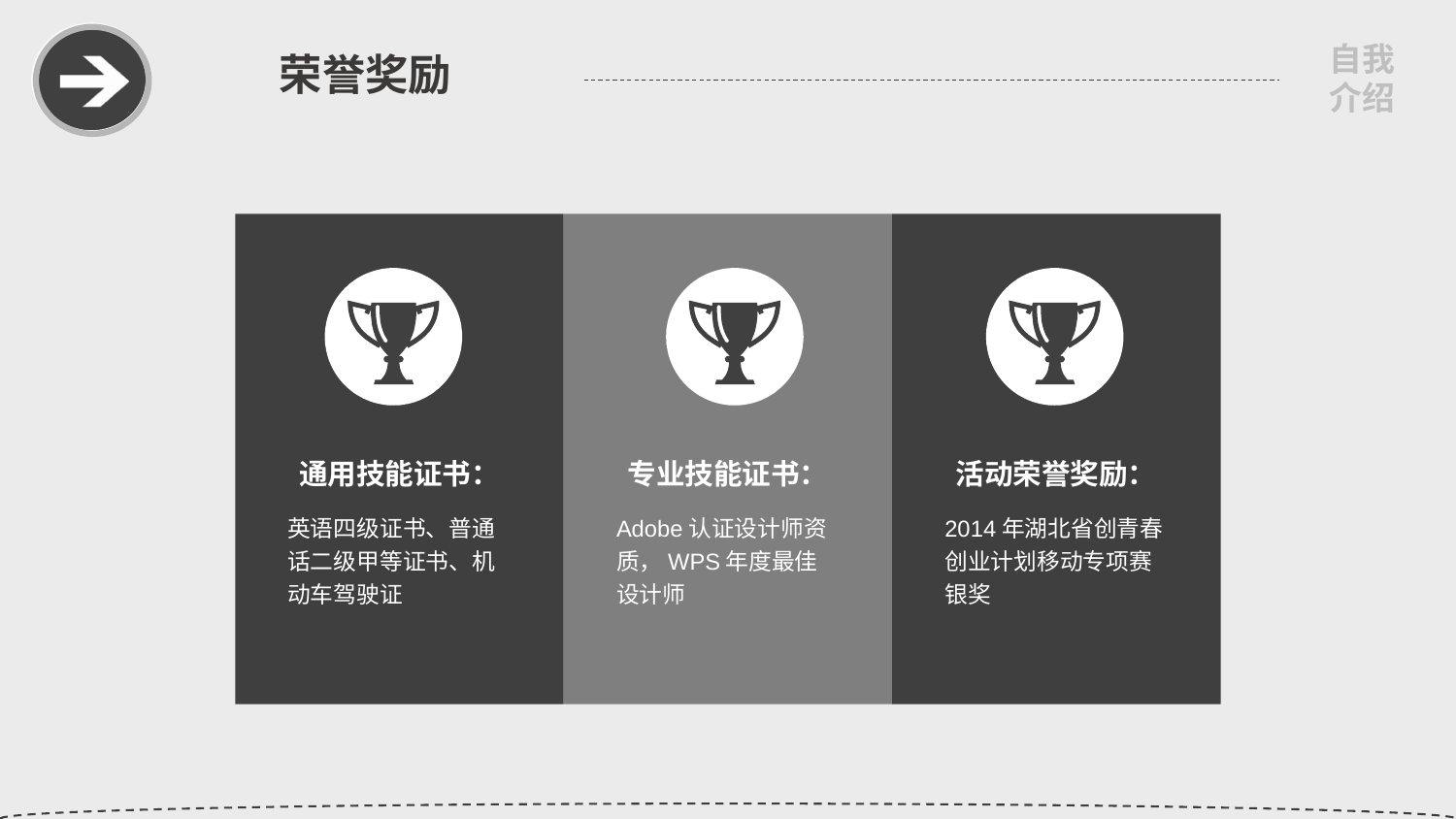

荣誉奖励

通用技能证书：
专业技能证书：
活动荣誉奖励：
英语四级证书、普通话二级甲等证书、机动车驾驶证
Adobe认证设计师资质，WPS年度最佳设计师
2014年湖北省创青春创业计划移动专项赛银奖